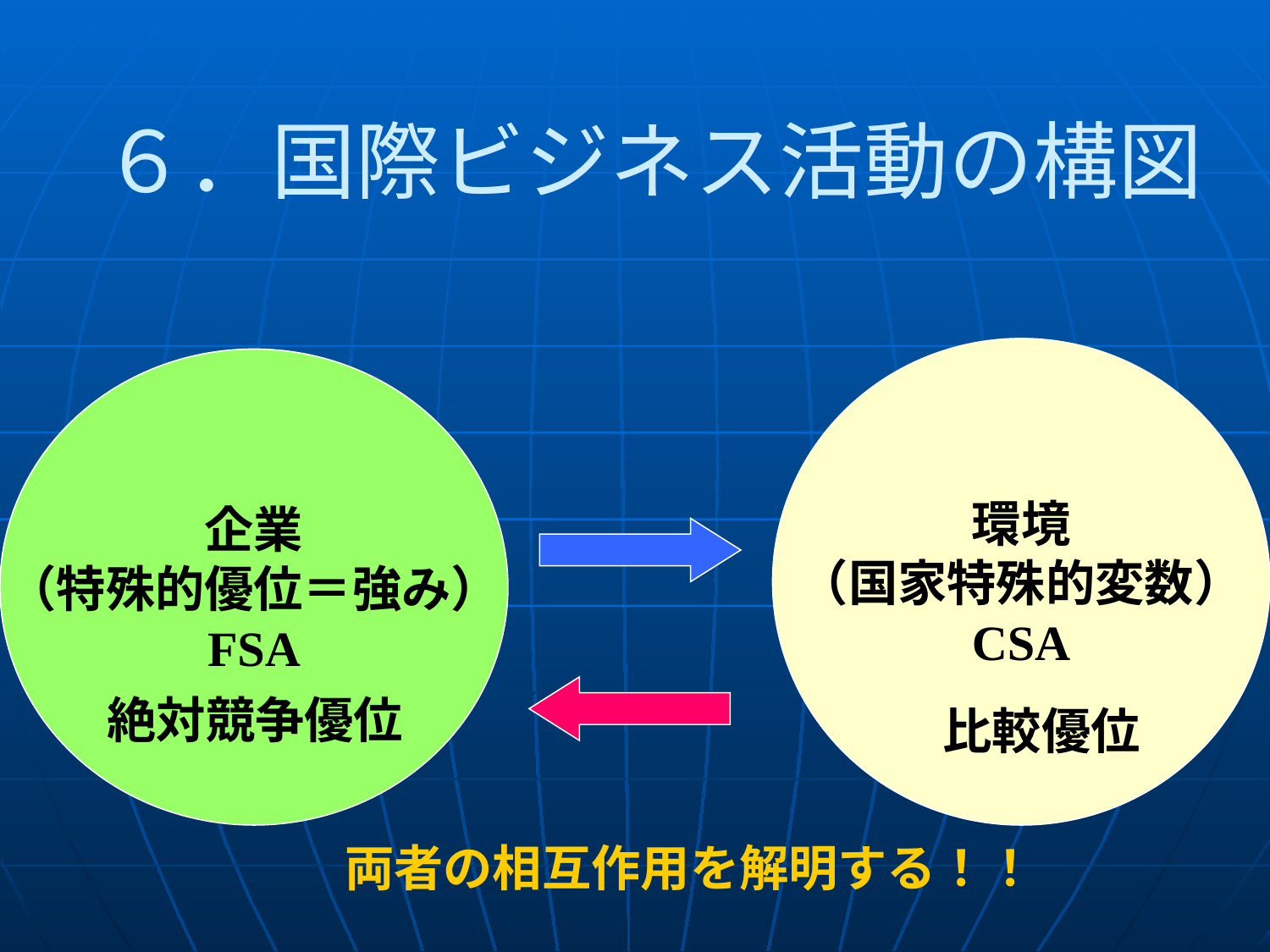

# ６．国際ビジネス活動の構図
環境
（国家特殊的変数）
CSA
企業
（特殊的優位＝強み）
FSA

絶対競争優位
比較優位
両者の相互作用を解明する！！